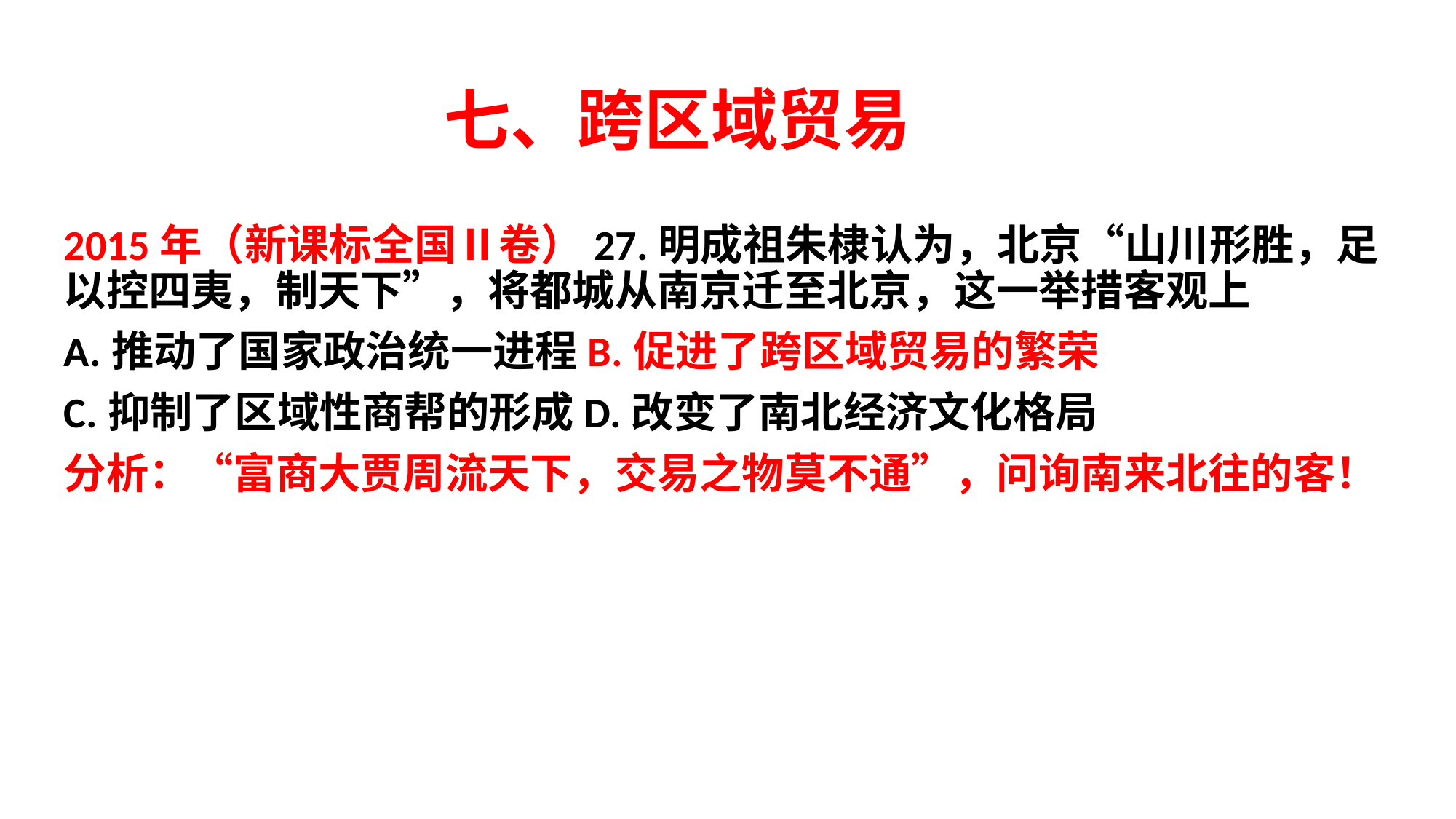

# 七、跨区域贸易
2015年（新课标全国Ⅱ卷）27.明成祖朱棣认为，北京“山川形胜，足以控四夷，制天下”，将都城从南京迁至北京，这一举措客观上
A.推动了国家政治统一进程B.促进了跨区域贸易的繁荣
C.抑制了区域性商帮的形成D.改变了南北经济文化格局
分析：“富商大贾周流天下，交易之物莫不通”，问询南来北往的客！